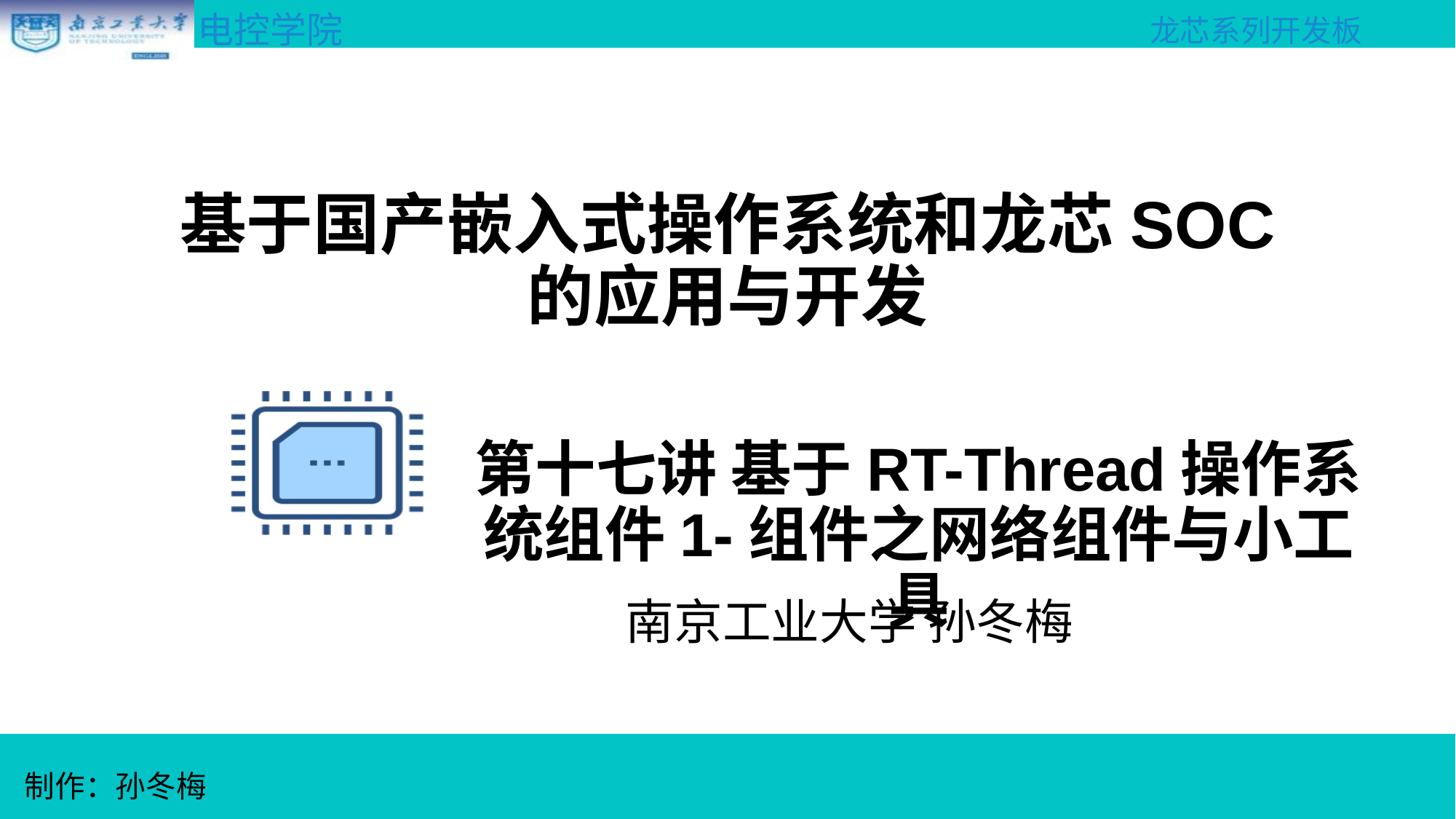

基于国产嵌入式操作系统和龙芯SOC
的应用与开发
第十七讲 基于RT-Thread操作系统组件1-组件之网络组件与小工具
南京工业大学 孙冬梅